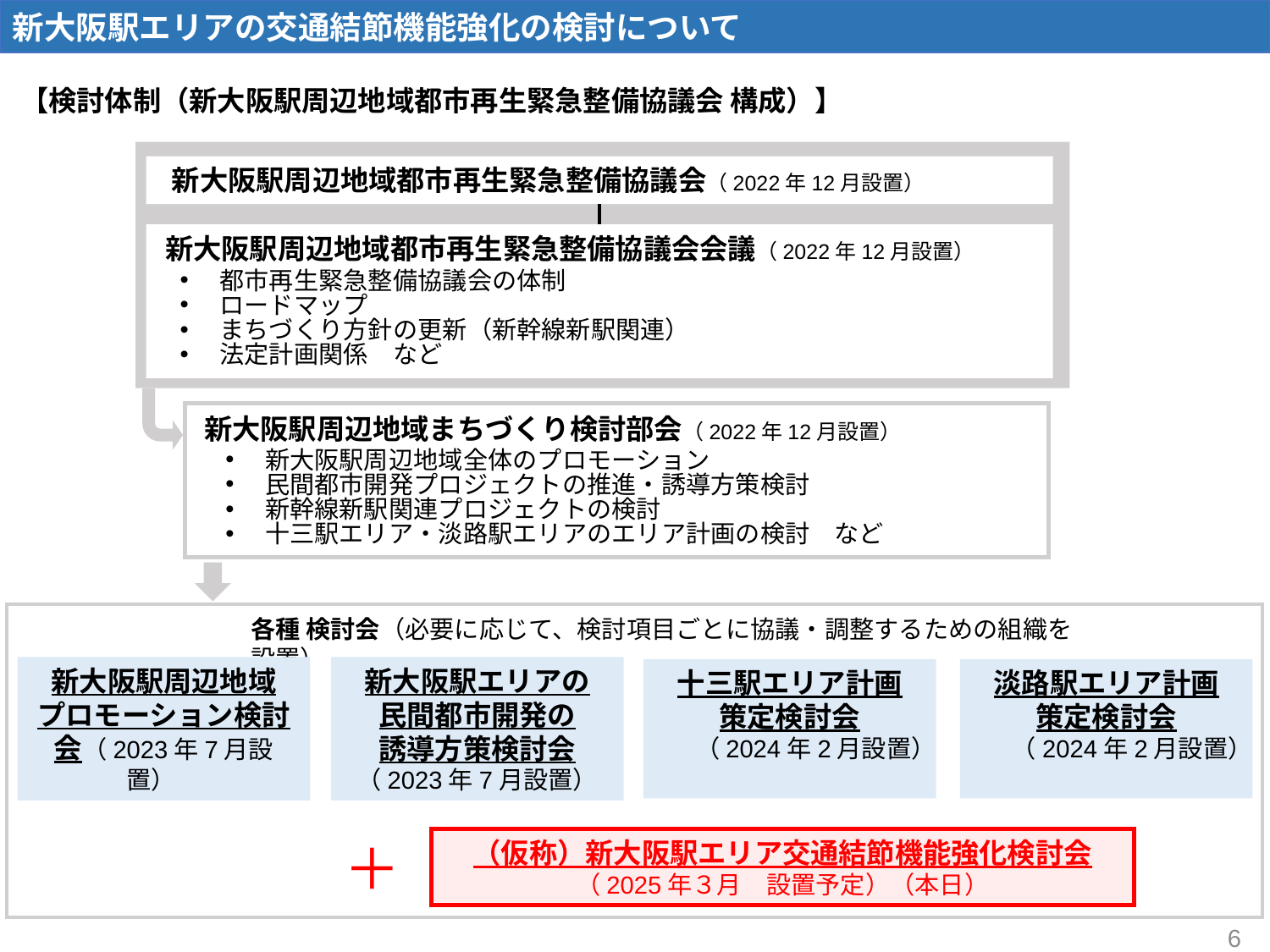

新大阪駅エリアの交通結節機能強化の検討について
資料２－１
【検討体制（新大阪駅周辺地域都市再生緊急整備協議会 構成）】

 新大阪駅周辺地域都市再生緊急整備協議会（2022年12月設置）

新大阪駅周辺地域都市再生緊急整備協議会会議（2022年12月設置）

都市再生緊急整備協議会の体制
ロードマップ
まちづくり方針の更新（新幹線新駅関連）
法定計画関係　など

新大阪駅周辺地域まちづくり検討部会（2022年12月設置）

新大阪駅周辺地域全体のプロモーション
民間都市開発プロジェクトの推進・誘導方策検討
新幹線新駅関連プロジェクトの検討
十三駅エリア・淡路駅エリアのエリア計画の検討　など

各種 検討会（必要に応じて、検討項目ごとに協議・調整するための組織を設置）
新大阪駅周辺地域
プロモーション検討会（2023年7月設置）
十三駅エリア計画
策定検討会
（2024年2月設置）
淡路駅エリア計画
策定検討会
（2024年2月設置）
新大阪駅エリアの
民間都市開発の
誘導方策検討会
（2023年7月設置）
＋
（仮称）新大阪駅エリア交通結節機能強化検討会
（2025年３月　設置予定）（本日）
6